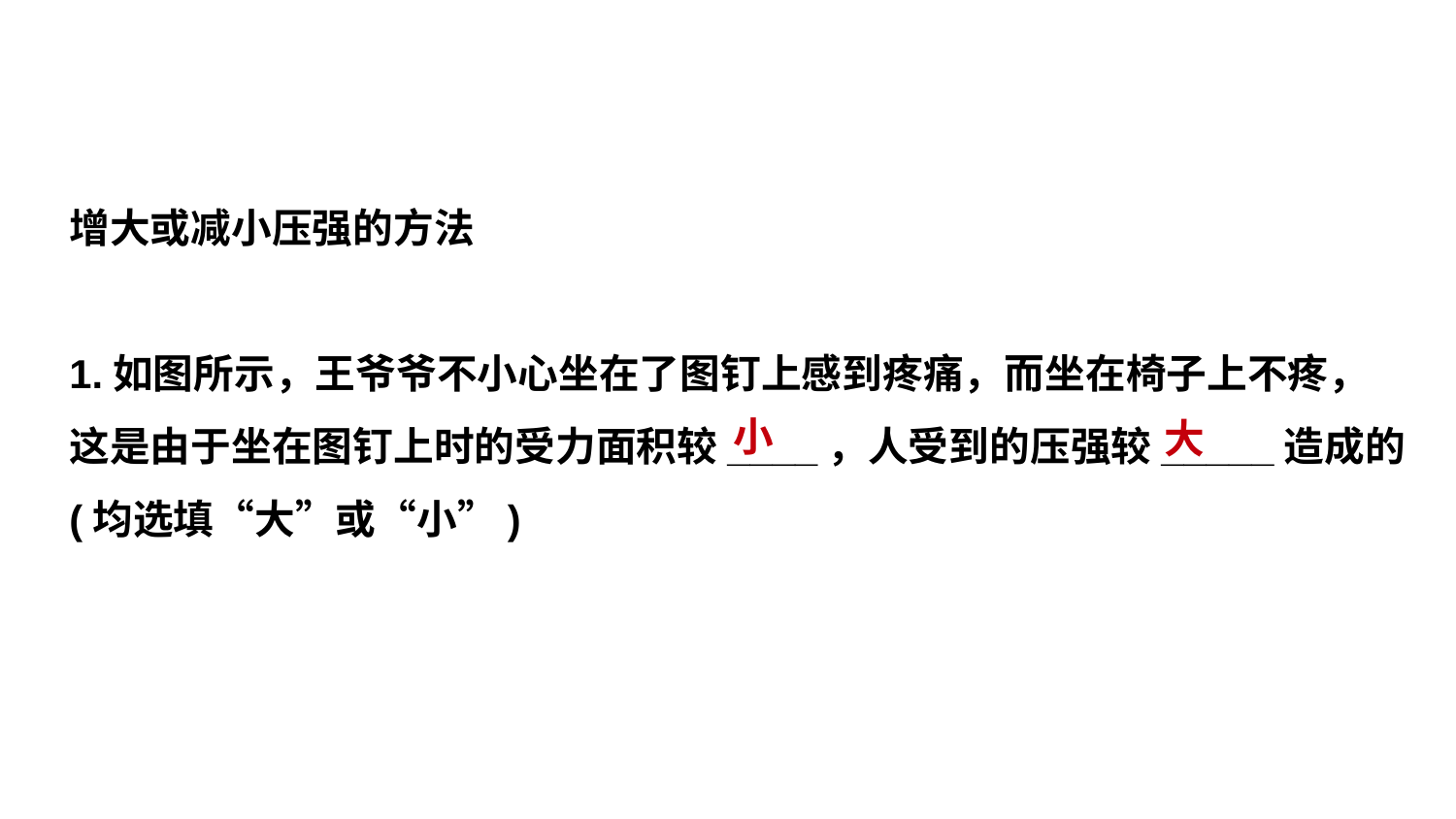

增大或减小压强的方法

1.如图所示，王爷爷不小心坐在了图钉上感到疼痛，而坐在椅子上不疼，
这是由于坐在图钉上时的受力面积较____，人受到的压强较_____造成的
(均选填“大”或“小”)
 小
 大